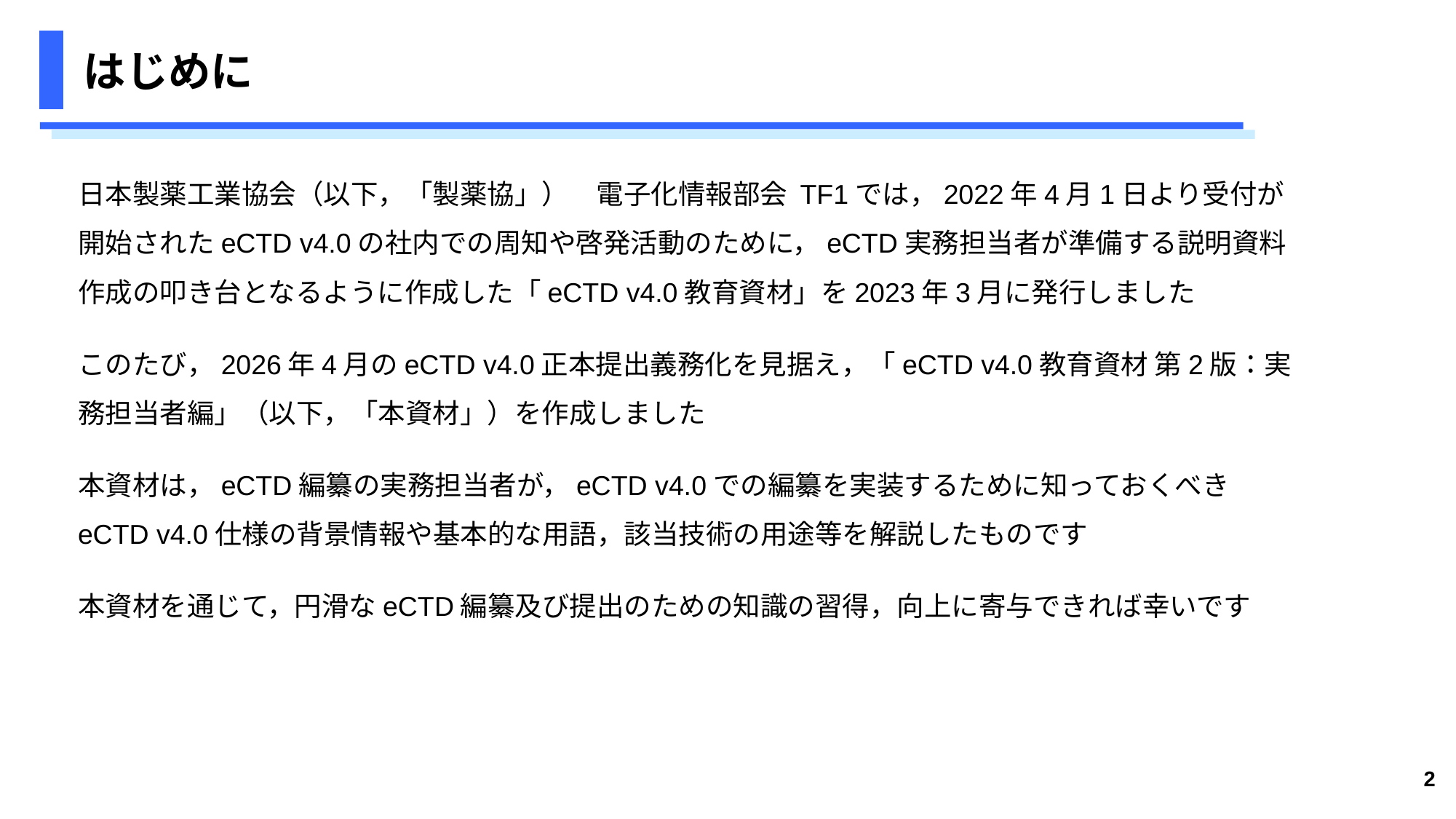

# はじめに
日本製薬工業協会（以下，「製薬協」）　電子化情報部会 TF1では，2022年4月1日より受付が開始されたeCTD v4.0の社内での周知や啓発活動のために，eCTD実務担当者が準備する説明資料作成の叩き台となるように作成した「eCTD v4.0教育資材」を2023年3月に発行しました
このたび，2026年4月のeCTD v4.0正本提出義務化を見据え，「eCTD v4.0教育資材 第2版：実務担当者編」（以下，「本資材」）を作成しました
本資材は，eCTD編纂の実務担当者が，eCTD v4.0での編纂を実装するために知っておくべきeCTD v4.0仕様の背景情報や基本的な用語，該当技術の用途等を解説したものです
本資材を通じて，円滑なeCTD編纂及び提出のための知識の習得，向上に寄与できれば幸いです
2